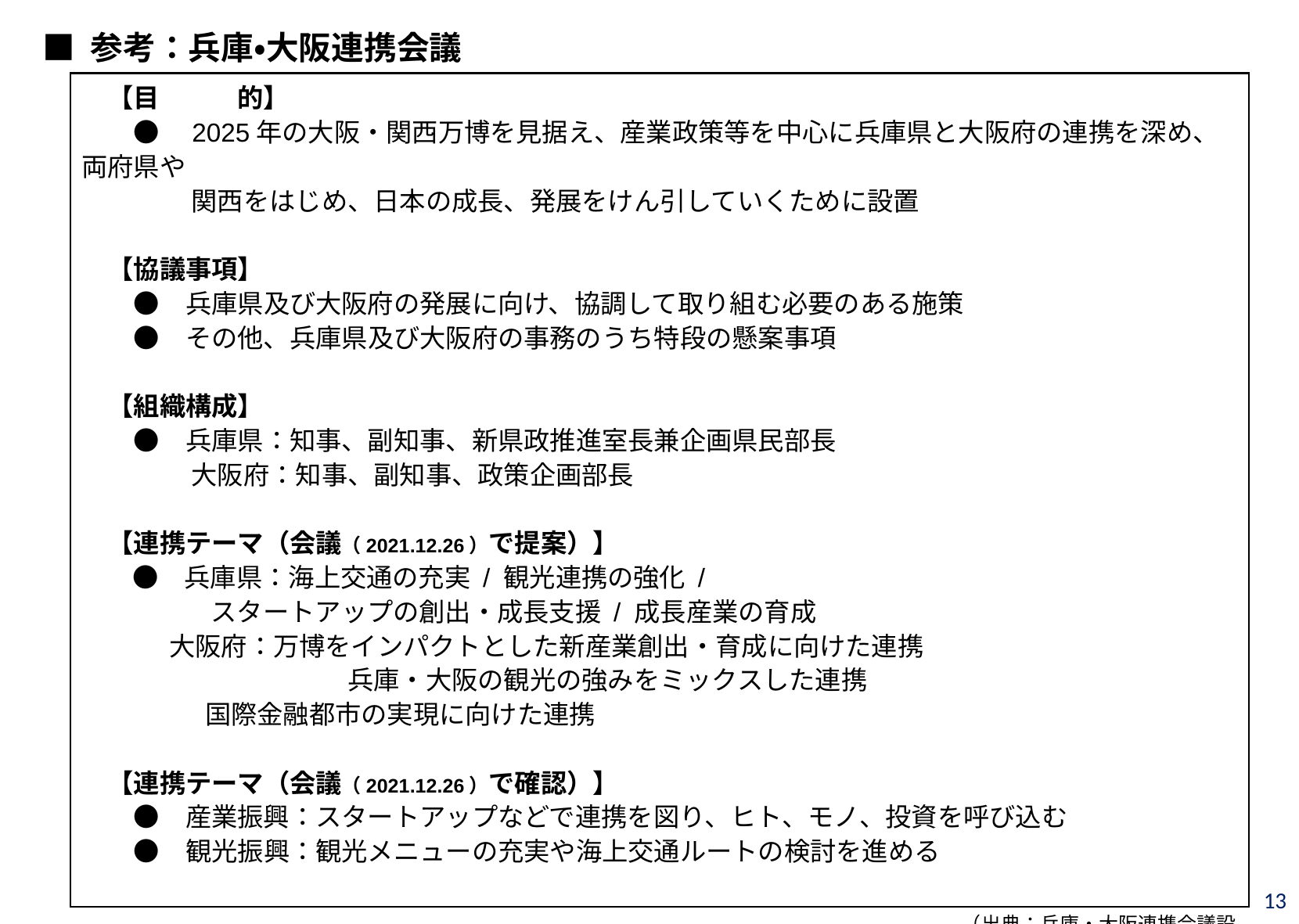

■ 参考：兵庫・大阪連携会議
　【目　　　的】
　　●　2025年の大阪・関西万博を見据え、産業政策等を中心に兵庫県と大阪府の連携を深め、両府県や
　　　　 関西をはじめ、日本の成長、発展をけん引していくために設置

　【協議事項】
　　●　兵庫県及び大阪府の発展に向け、協調して取り組む必要のある施策
　　●　その他、兵庫県及び大阪府の事務のうち特段の懸案事項

　【組織構成】
　　●　兵庫県：知事、副知事、新県政推進室長兼企画県民部長
　　　　 大阪府：知事、副知事、政策企画部長

　【連携テーマ（会議（2021.12.26）で提案）】
　　 ●　兵庫県：海上交通の充実 / 観光連携の強化 /
                     スタートアップの創出・成長支援 / 成長産業の育成
    　　 大阪府：万博をインパクトとした新産業創出・育成に向けた連携
　　　　　　　　　　 兵庫・大阪の観光の強みをミックスした連携
                    国際金融都市の実現に向けた連携

　【連携テーマ（会議（2021.12.26）で確認）】
　　●　産業振興：スタートアップなどで連携を図り、ヒト、モノ、投資を呼び込む
　　●　観光振興：観光メニューの充実や海上交通ルートの検討を進める

　　　　　　　　　　　　　　　　　　　　　　　　　　　　　　　　　　　　　　　　　　　　　（出典：兵庫・大阪連携会議設置要綱2021.12.26会議資料等）

13